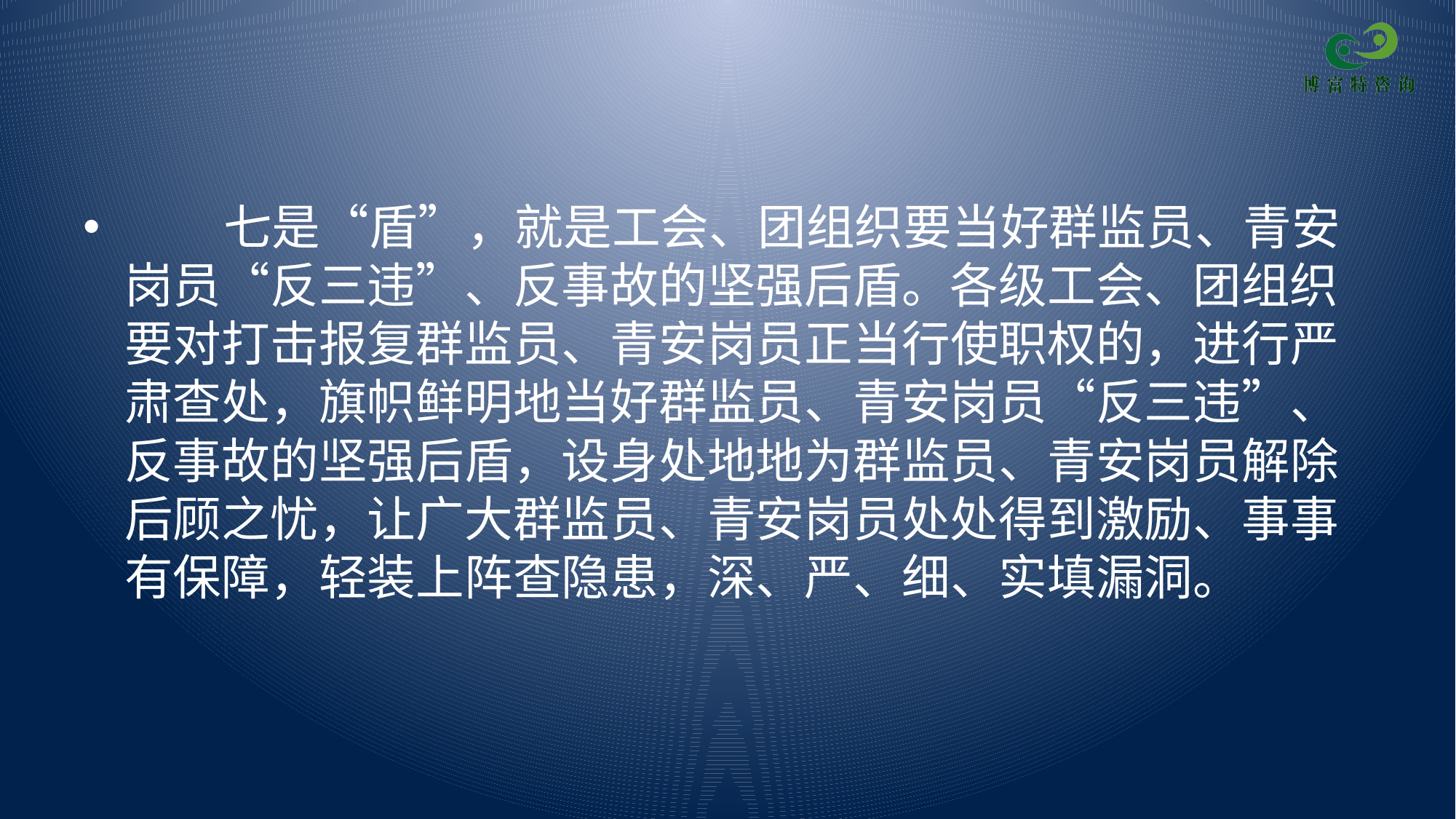

#
        七是“盾”，就是工会、团组织要当好群监员、青安岗员“反三违”、反事故的坚强后盾。各级工会、团组织要对打击报复群监员、青安岗员正当行使职权的，进行严肃查处，旗帜鲜明地当好群监员、青安岗员“反三违”、反事故的坚强后盾，设身处地地为群监员、青安岗员解除后顾之忧，让广大群监员、青安岗员处处得到激励、事事有保障，轻装上阵查隐患，深、严、细、实填漏洞。